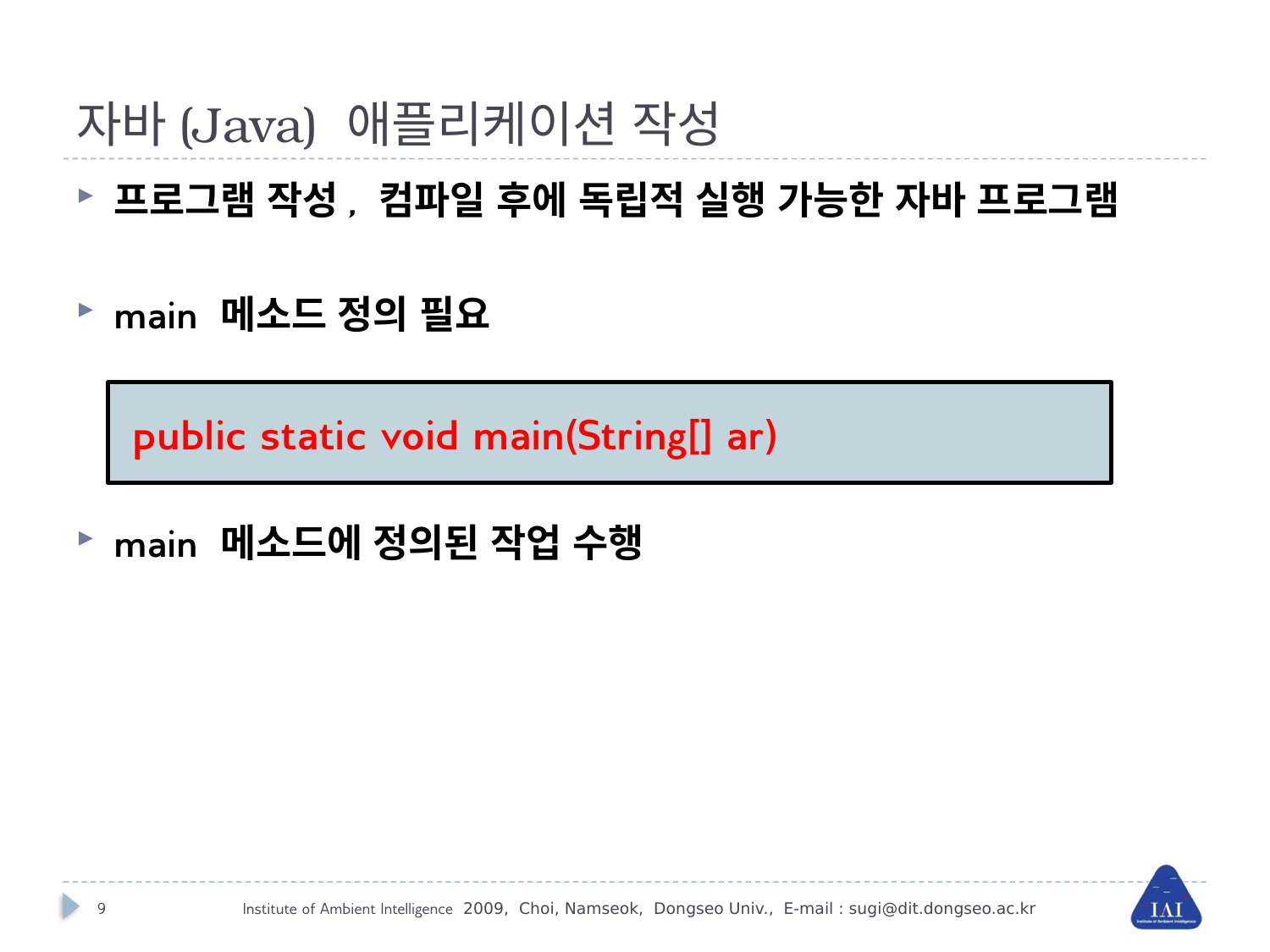

# 자바(Java) 애플리케이션 작성
프로그램 작성, 컴파일 후에 독립적 실행 가능한 자바 프로그램

main 메소드 정의 필요

main 메소드에 정의된 작업 수행
public static void main(String[] ar)